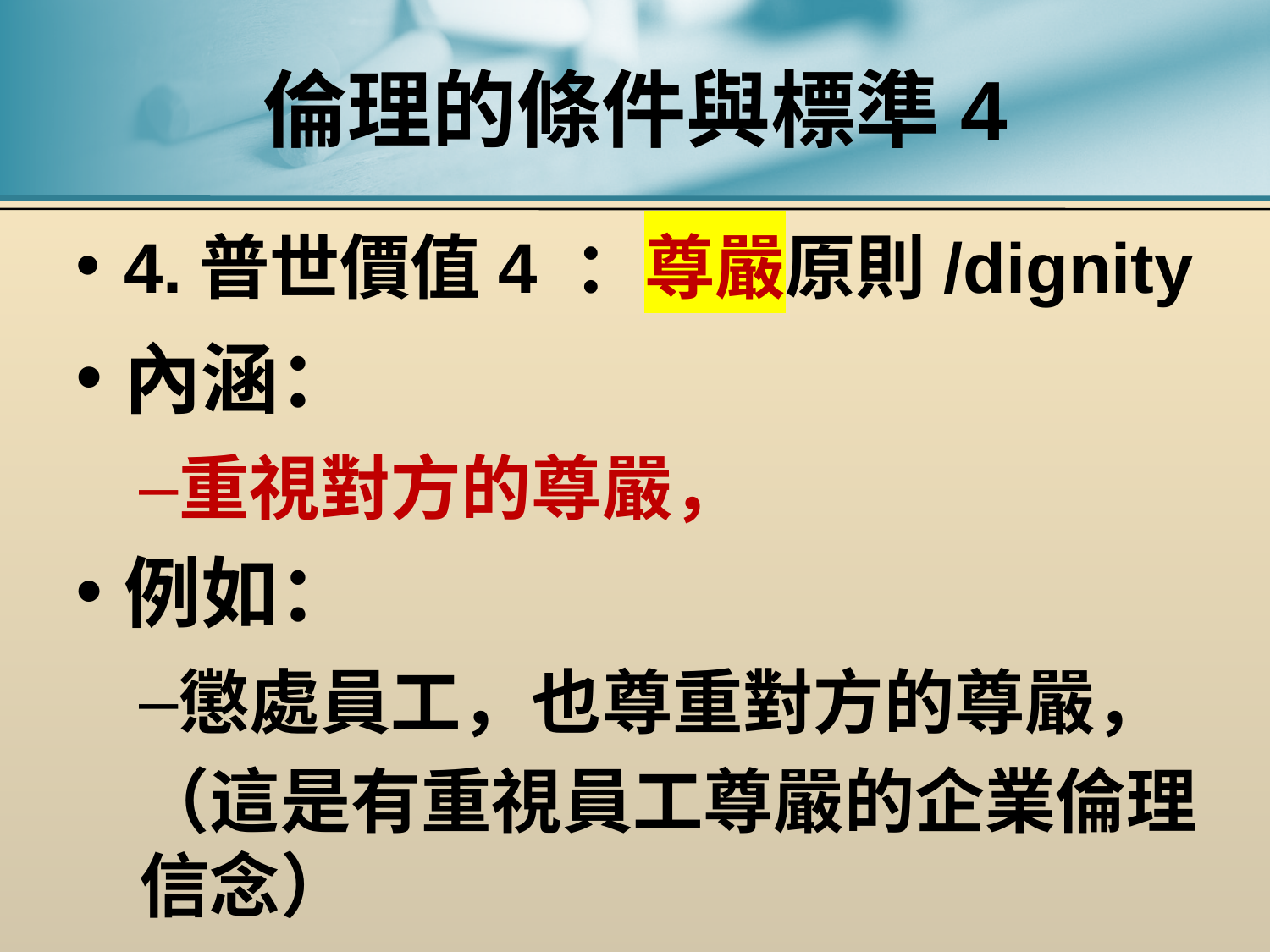

# 倫理的條件與標準4
4.普世價值4 ：尊嚴原則/dignity
內涵：
重視對方的尊嚴，
例如：
懲處員工，也尊重對方的尊嚴，
（這是有重視員工尊嚴的企業倫理信念）